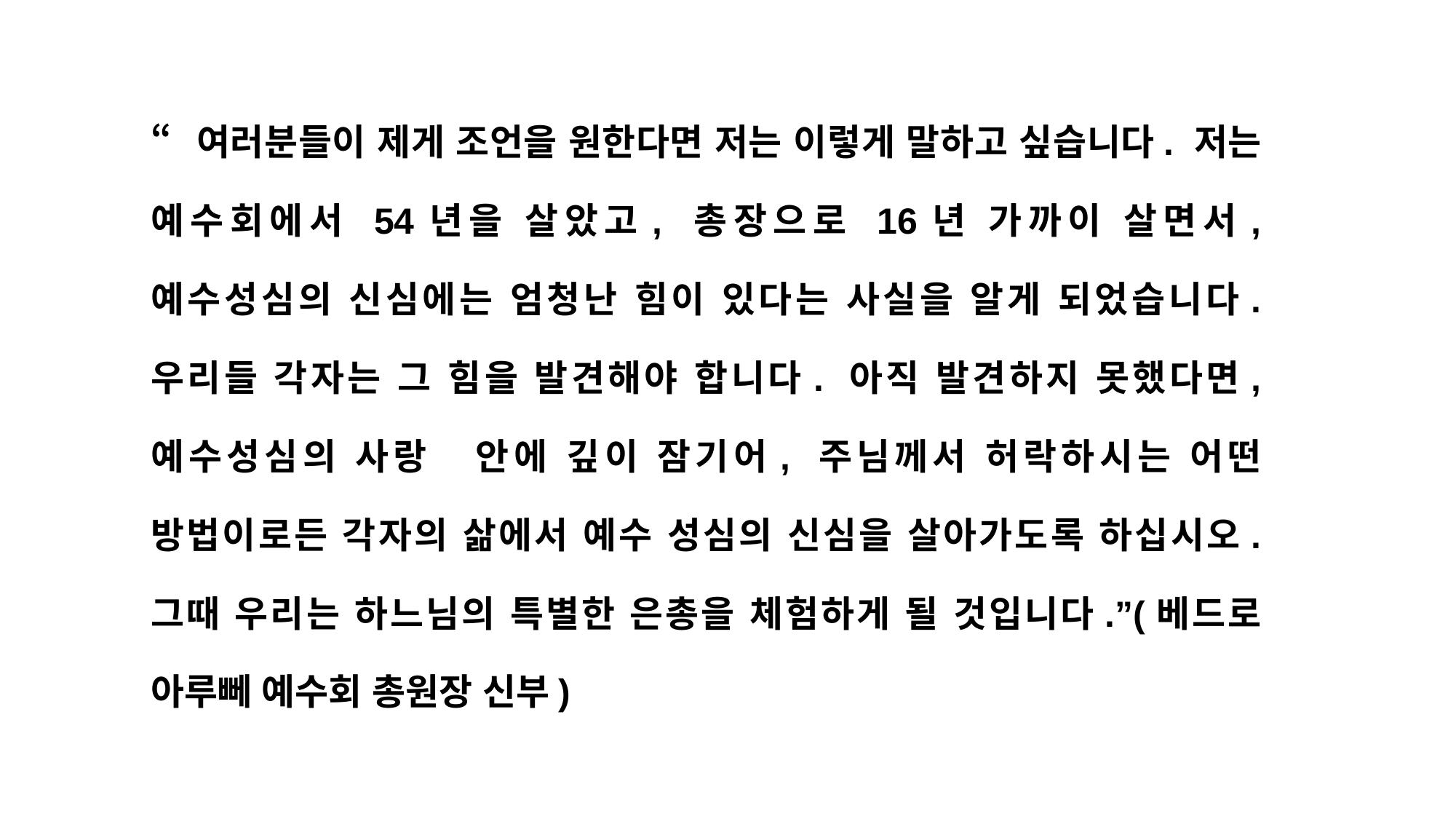

“여러분들이 제게 조언을 원한다면 저는 이렇게 말하고 싶습니다. 저는 예수회에서 54년을 살았고, 총장으로 16년 가까이 살면서, 예수성심의 신심에는 엄청난 힘이 있다는 사실을 알게 되었습니다. 우리들 각자는 그 힘을 발견해야 합니다. 아직 발견하지 못했다면, 예수성심의 사랑   안에 깊이 잠기어, 주님께서 허락하시는 어떤 방법이로든 각자의 삶에서 예수 성심의 신심을 살아가도록 하십시오. 그때 우리는 하느님의 특별한 은총을 체험하게 될 것입니다.”(베드로 아루뻬 예수회 총원장 신부)